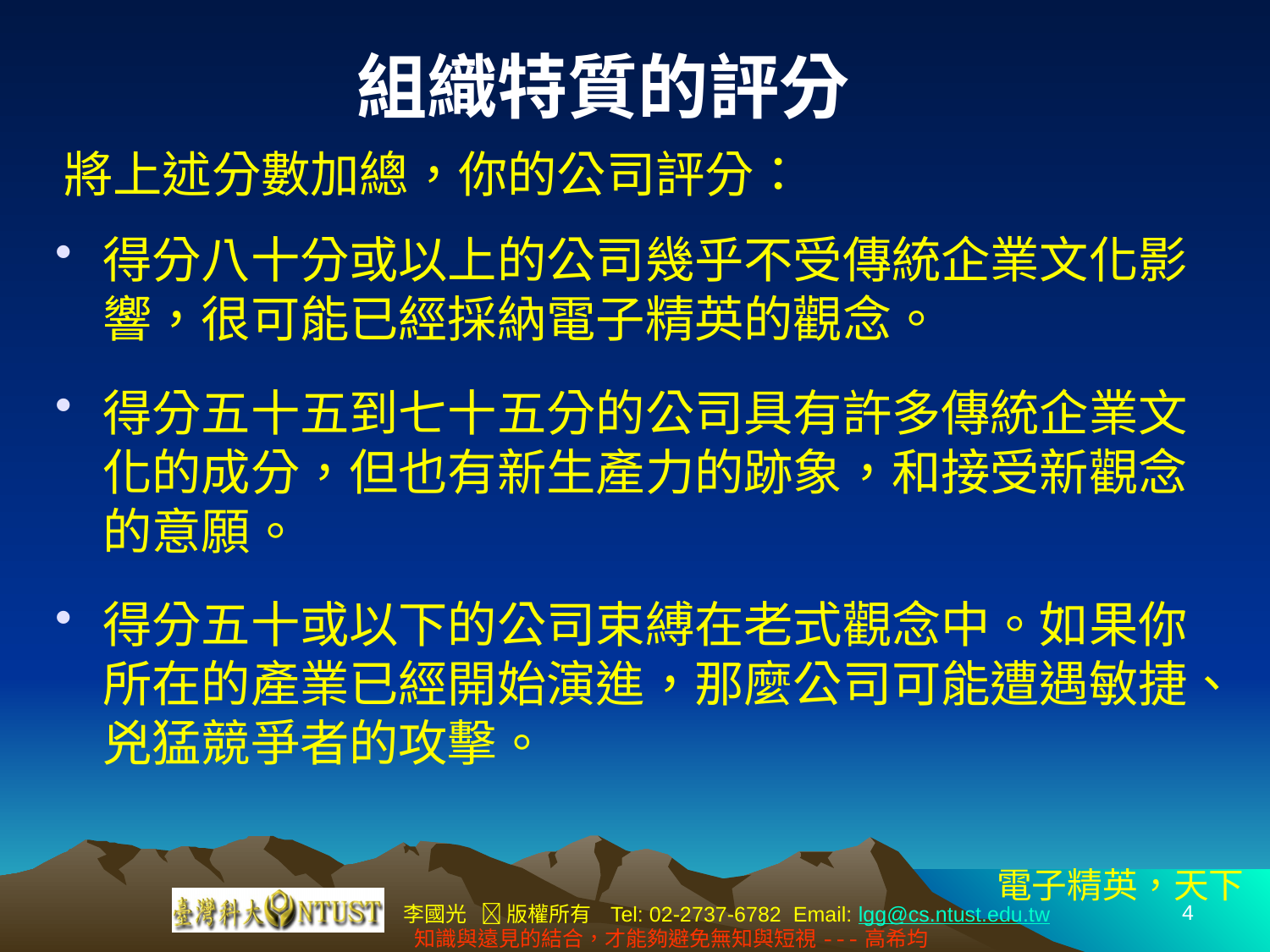

# 組織特質的評分
將上述分數加總，你的公司評分：
得分八十分或以上的公司幾乎不受傳統企業文化影響，很可能已經採納電子精英的觀念。
得分五十五到七十五分的公司具有許多傳統企業文化的成分，但也有新生產力的跡象，和接受新觀念的意願。
得分五十或以下的公司束縛在老式觀念中。如果你所在的產業已經開始演進，那麼公司可能遭遇敏捷、兇猛競爭者的攻擊。
電子精英，天下
4